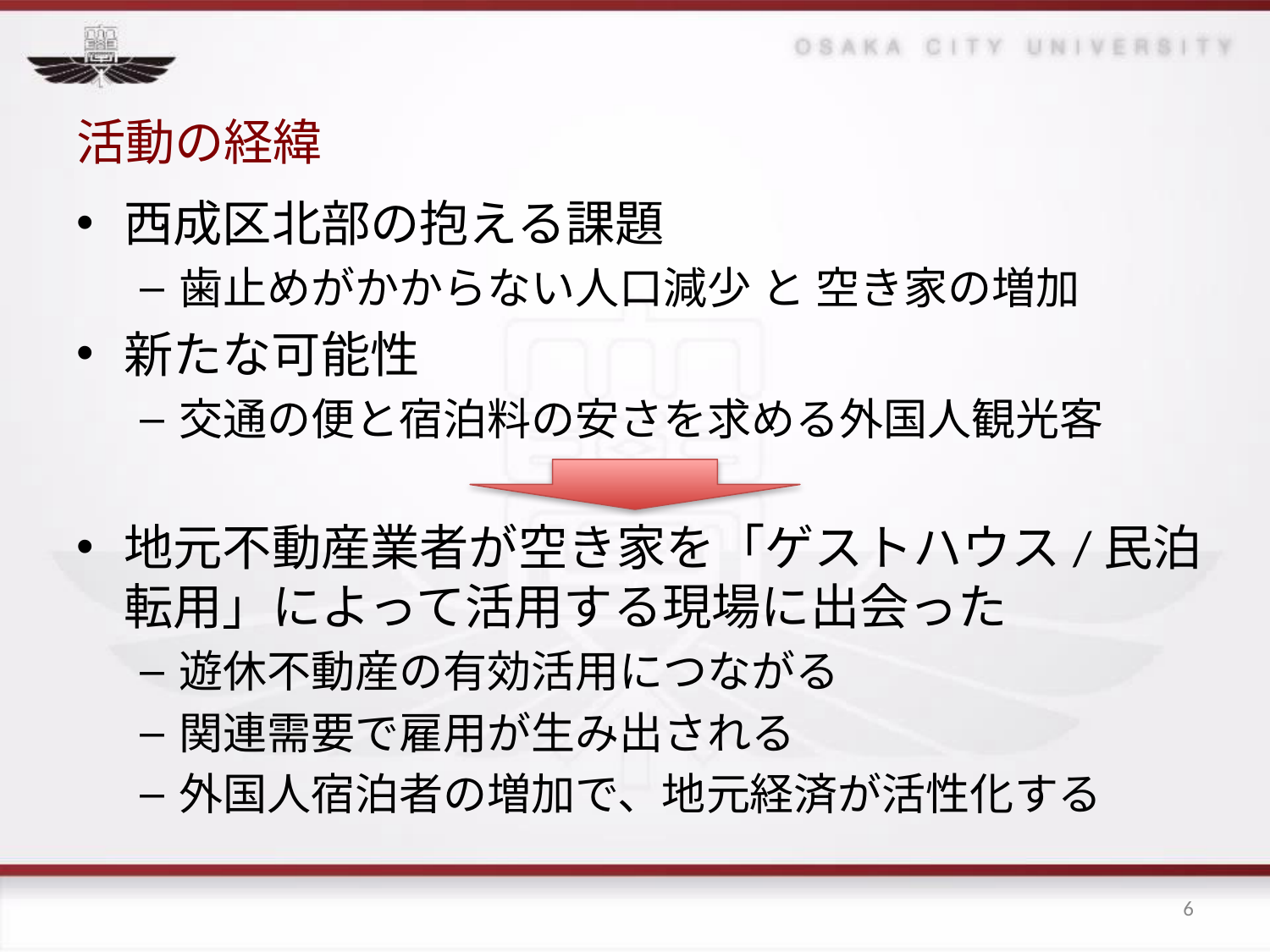

# 活動の経緯
西成区北部の抱える課題
歯止めがかからない人口減少 と 空き家の増加
新たな可能性
交通の便と宿泊料の安さを求める外国人観光客

地元不動産業者が空き家を「ゲストハウス/民泊転用」によって活用する現場に出会った
遊休不動産の有効活用につながる
関連需要で雇用が生み出される
外国人宿泊者の増加で、地元経済が活性化する
6